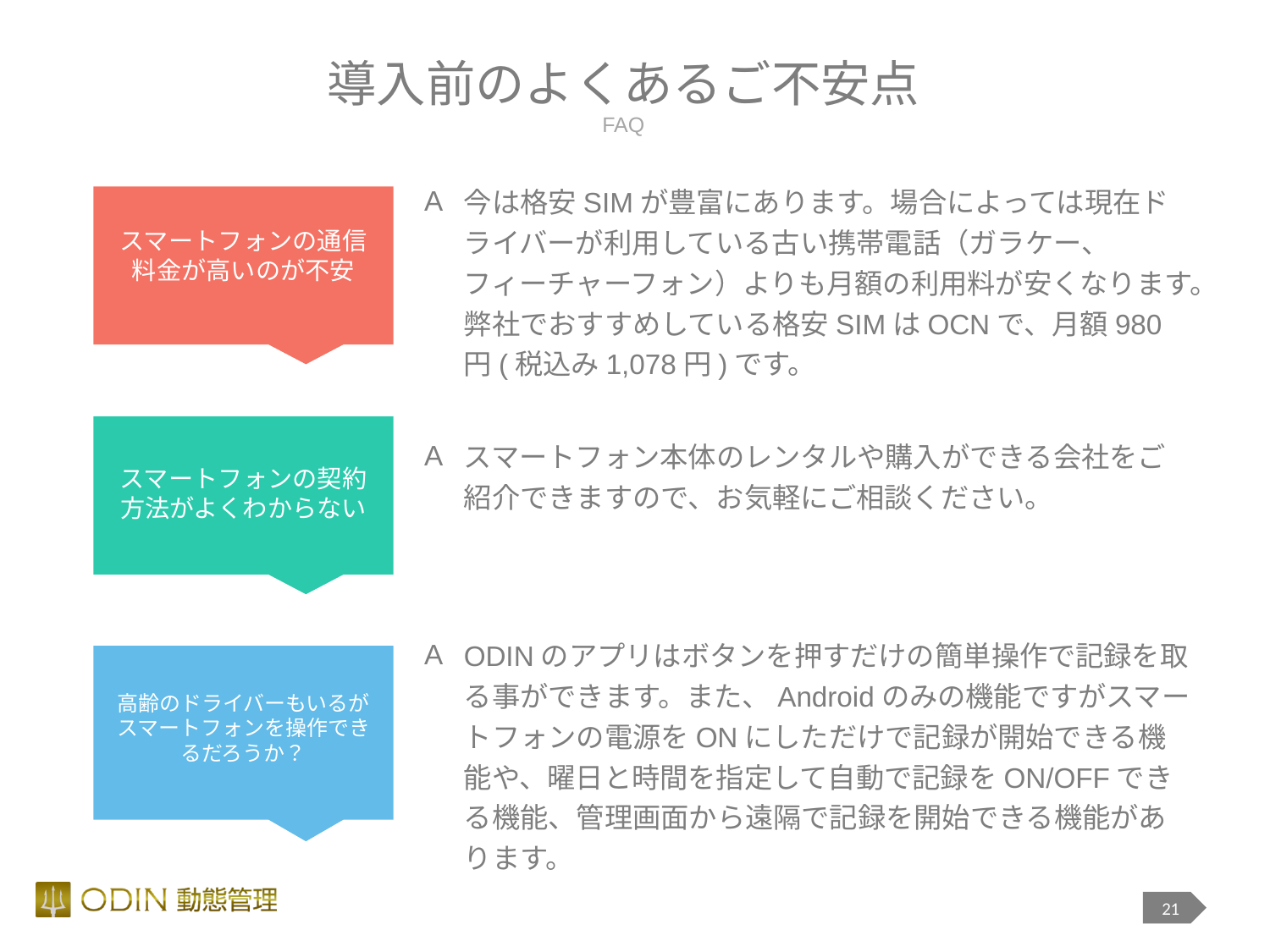

# 導入前のよくあるご不安点 FAQ
今は格安SIMが豊富にあります。場合によっては現在ドライバーが利用している古い携帯電話（ガラケー、フィーチャーフォン）よりも月額の利用料が安くなります。弊社でおすすめしている格安SIMはOCNで、月額980円(税込み1,078円)です。

スマートフォン本体のレンタルや購入ができる会社をご紹介できますので、お気軽にご相談ください。

ODINのアプリはボタンを押すだけの簡単操作で記録を取る事ができます。また、Androidのみの機能ですがスマートフォンの電源をONにしただけで記録が開始できる機能や、曜日と時間を指定して自動で記録をON/OFFできる機能、管理画面から遠隔で記録を開始できる機能があります。

スマートフォンの通信料金が高いのが不安

スマートフォンの契約方法がよくわからない

高齢のドライバーもいるがスマートフォンを操作できるだろうか？